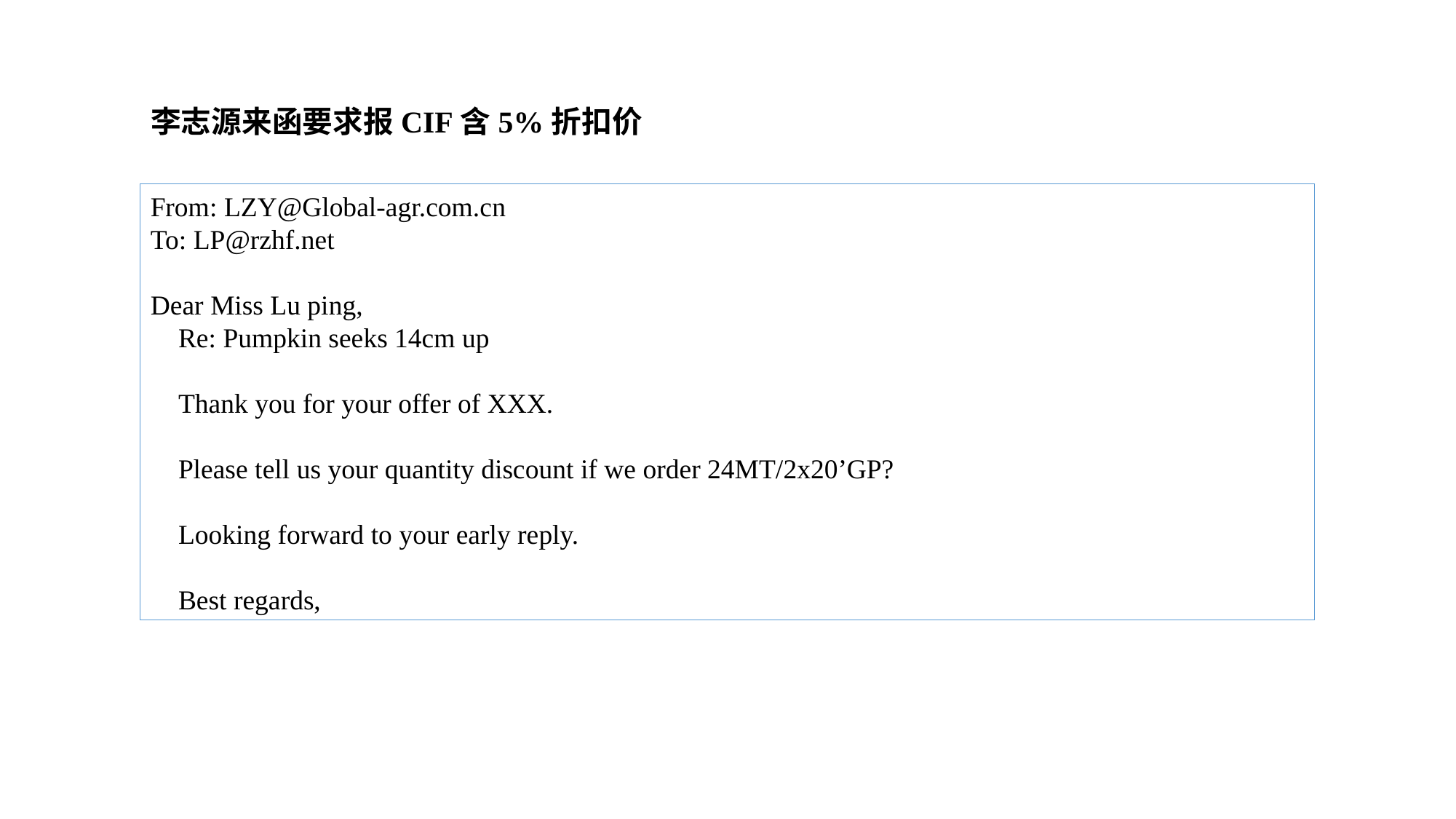

李志源来函要求报CIF含5%折扣价
From: LZY@Global-agr.com.cn
To: LP@rzhf.net

Dear Miss Lu ping,
    Re: Pumpkin seeks 14cm up

    Thank you for your offer of XXX.

    Please tell us your quantity discount if we order 24MT/2x20’GP?

    Looking forward to your early reply.

    Best regards,